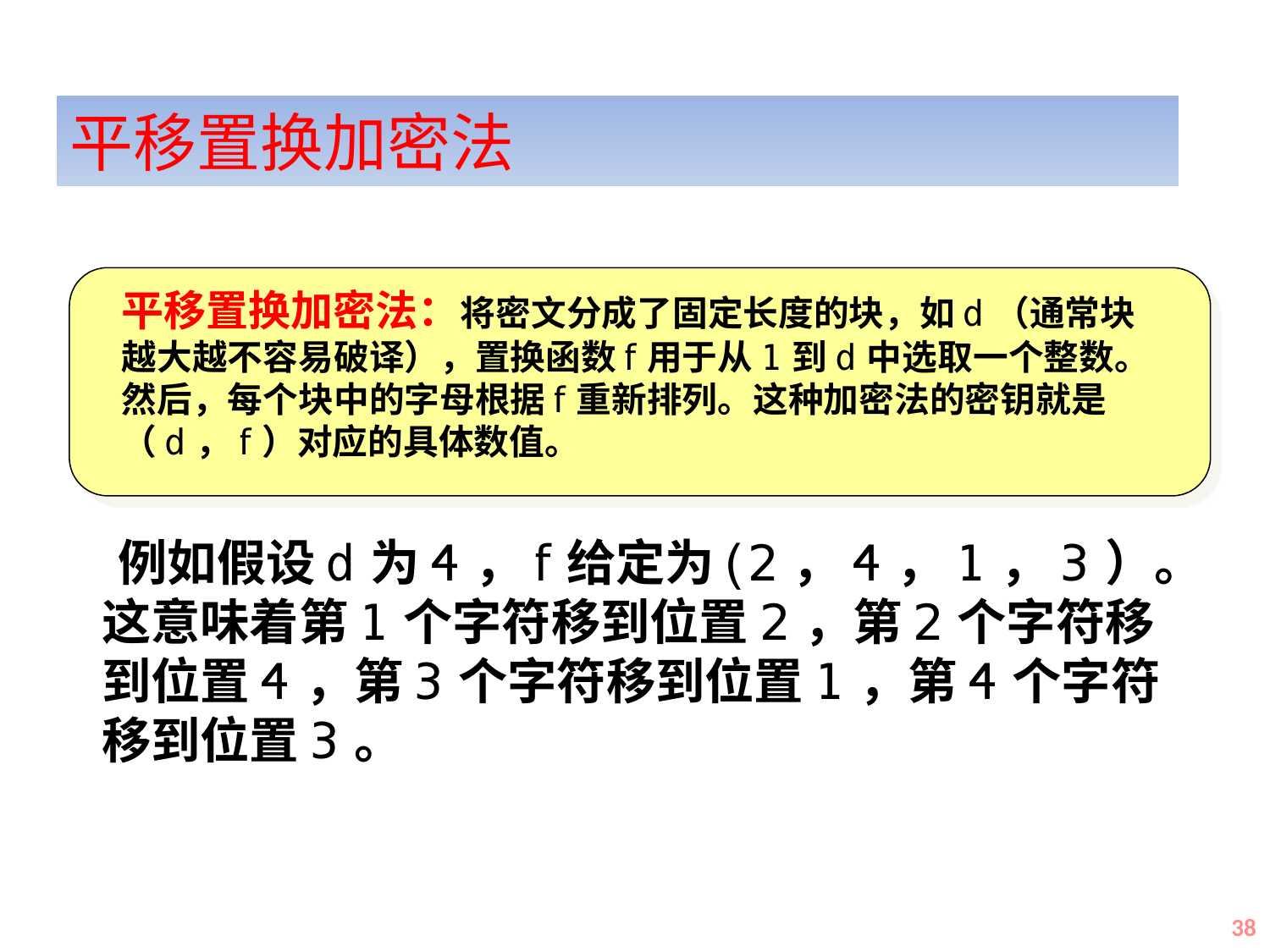

平移置换加密法

平移置换加密法：将密文分成了固定长度的块，如d（通常块越大越不容易破译），置换函数f用于从1到d中选取一个整数。然后，每个块中的字母根据f重新排列。这种加密法的密钥就是（d，f）对应的具体数值。
 例如假设d为4，f给定为(2，4，1，3）。这意味着第1个字符移到位置2，第2个字符移到位置4，第3个字符移到位置1，第4个字符移到位置3。
38